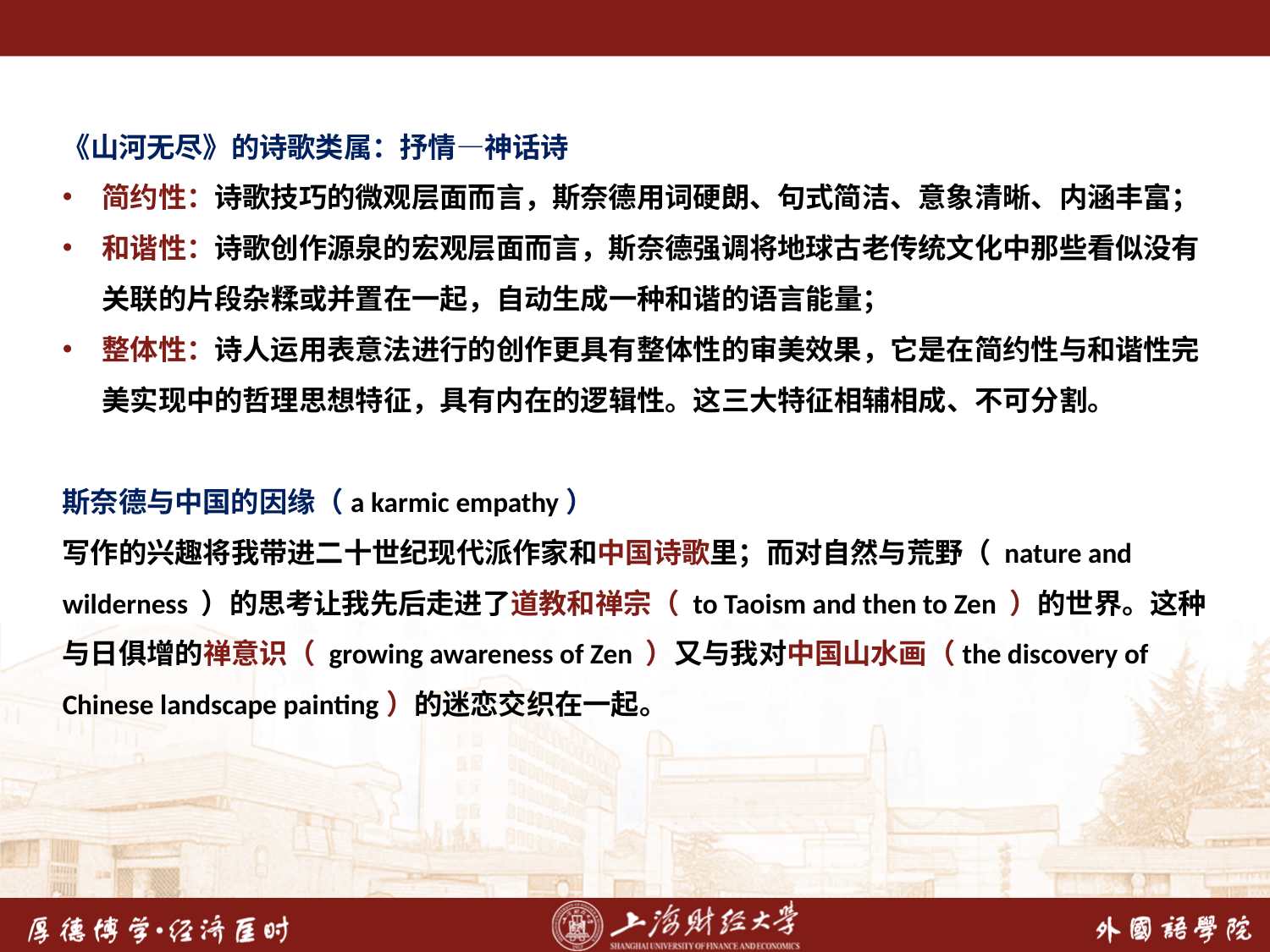

《山河无尽》的诗歌类属：抒情—神话诗
简约性：诗歌技巧的微观层面而言，斯奈德用词硬朗、句式简洁、意象清晰、内涵丰富；
和谐性：诗歌创作源泉的宏观层面而言，斯奈德强调将地球古老传统文化中那些看似没有关联的片段杂糅或并置在一起，自动生成一种和谐的语言能量；
整体性：诗人运用表意法进行的创作更具有整体性的审美效果，它是在简约性与和谐性完美实现中的哲理思想特征，具有内在的逻辑性。这三大特征相辅相成、不可分割。

斯奈德与中国的因缘（a karmic empathy）
写作的兴趣将我带进二十世纪现代派作家和中国诗歌里；而对自然与荒野（ nature and wilderness ）的思考让我先后走进了道教和禅宗（ to Taoism and then to Zen ）的世界。这种与日俱增的禅意识（ growing awareness of Zen ）又与我对中国山水画（the discovery of Chinese landscape painting）的迷恋交织在一起。